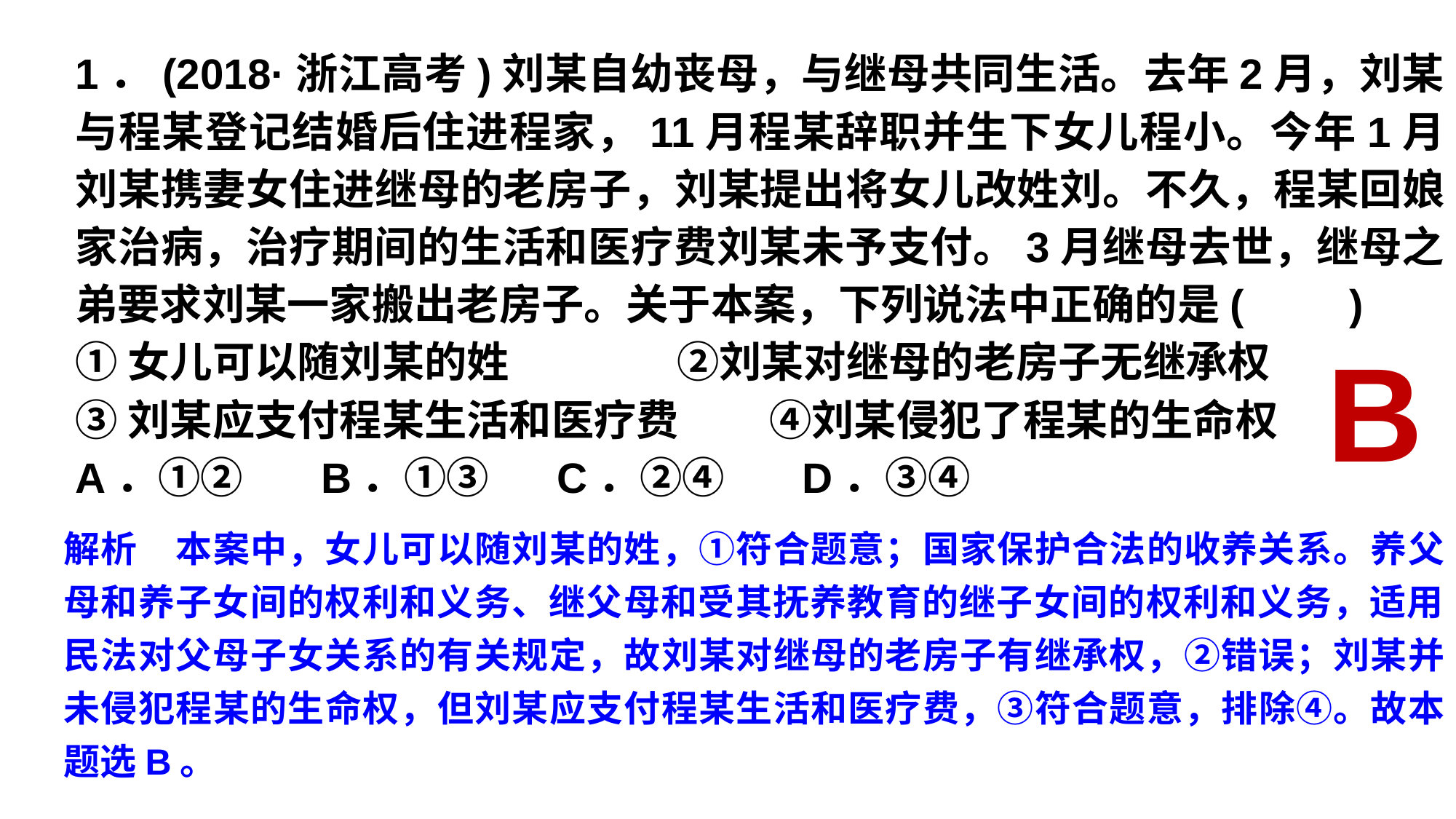

1．(2018·浙江高考)刘某自幼丧母，与继母共同生活。去年2月，刘某与程某登记结婚后住进程家，11月程某辞职并生下女儿程小。今年1月刘某携妻女住进继母的老房子，刘某提出将女儿改姓刘。不久，程某回娘家治病，治疗期间的生活和医疗费刘某未予支付。3月继母去世，继母之弟要求刘某一家搬出老房子。关于本案，下列说法中正确的是(　　)
①女儿可以随刘某的姓　             ②刘某对继母的老房子无继承权
③刘某应支付程某生活和医疗费　     ④刘某侵犯了程某的生命权
A．①②       B．①③      C．②④       D．③④
B
解析　本案中，女儿可以随刘某的姓，①符合题意；国家保护合法的收养关系。养父母和养子女间的权利和义务、继父母和受其抚养教育的继子女间的权利和义务，适用民法对父母子女关系的有关规定，故刘某对继母的老房子有继承权，②错误；刘某并未侵犯程某的生命权，但刘某应支付程某生活和医疗费，③符合题意，排除④。故本题选B。